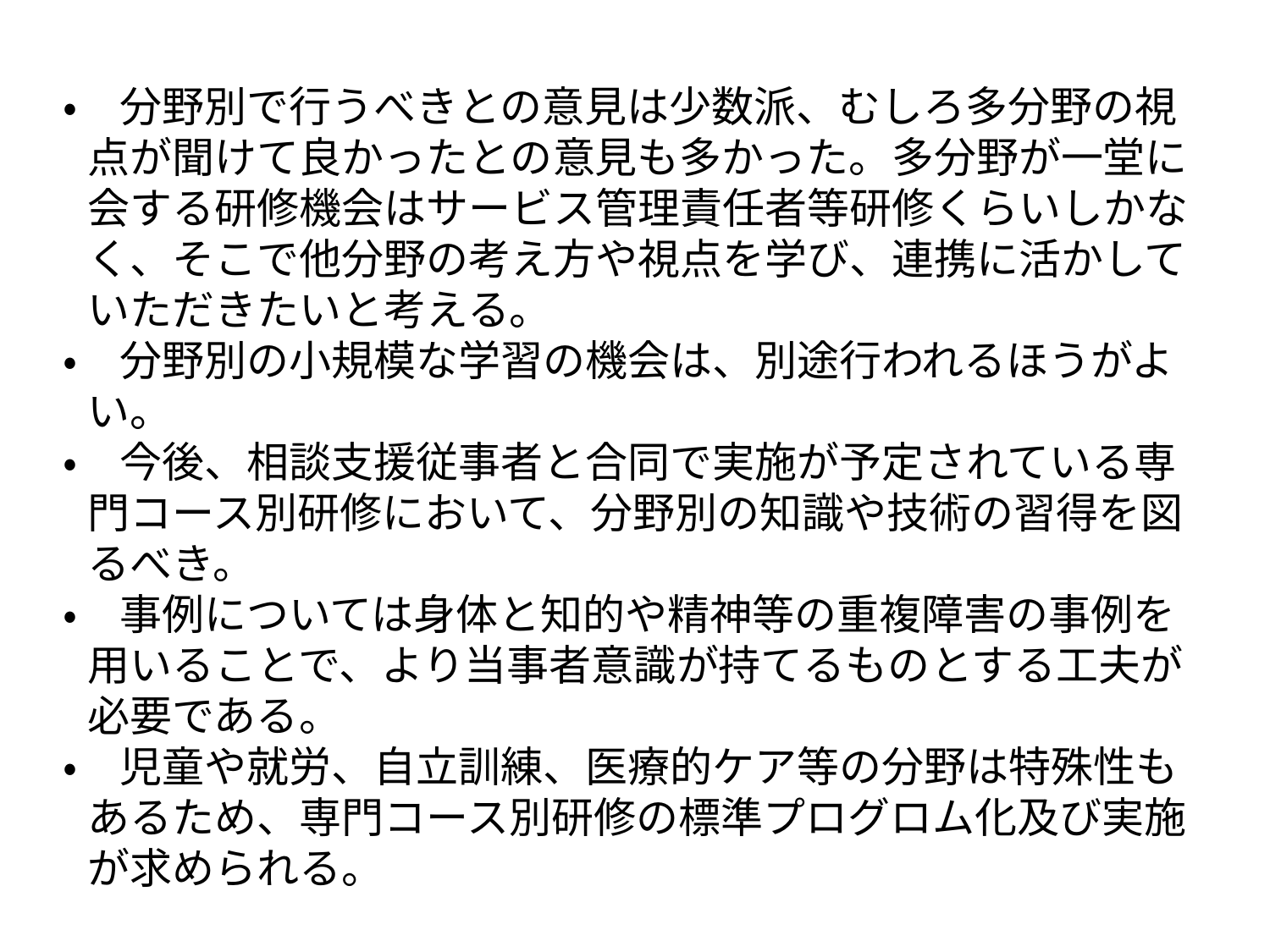

・　分野別で行うべきとの意見は少数派、むしろ多分野の視点が聞けて良かったとの意見も多かった。多分野が一堂に会する研修機会はサービス管理責任者等研修くらいしかなく、そこで他分野の考え方や視点を学び、連携に活かしていただきたいと考える。
・　分野別の小規模な学習の機会は、別途行われるほうがよい。
・　今後、相談支援従事者と合同で実施が予定されている専門コース別研修において、分野別の知識や技術の習得を図るべき。
・　事例については身体と知的や精神等の重複障害の事例を用いることで、より当事者意識が持てるものとする工夫が必要である。
・　児童や就労、自立訓練、医療的ケア等の分野は特殊性もあるため、専門コース別研修の標準プログロム化及び実施が求められる。